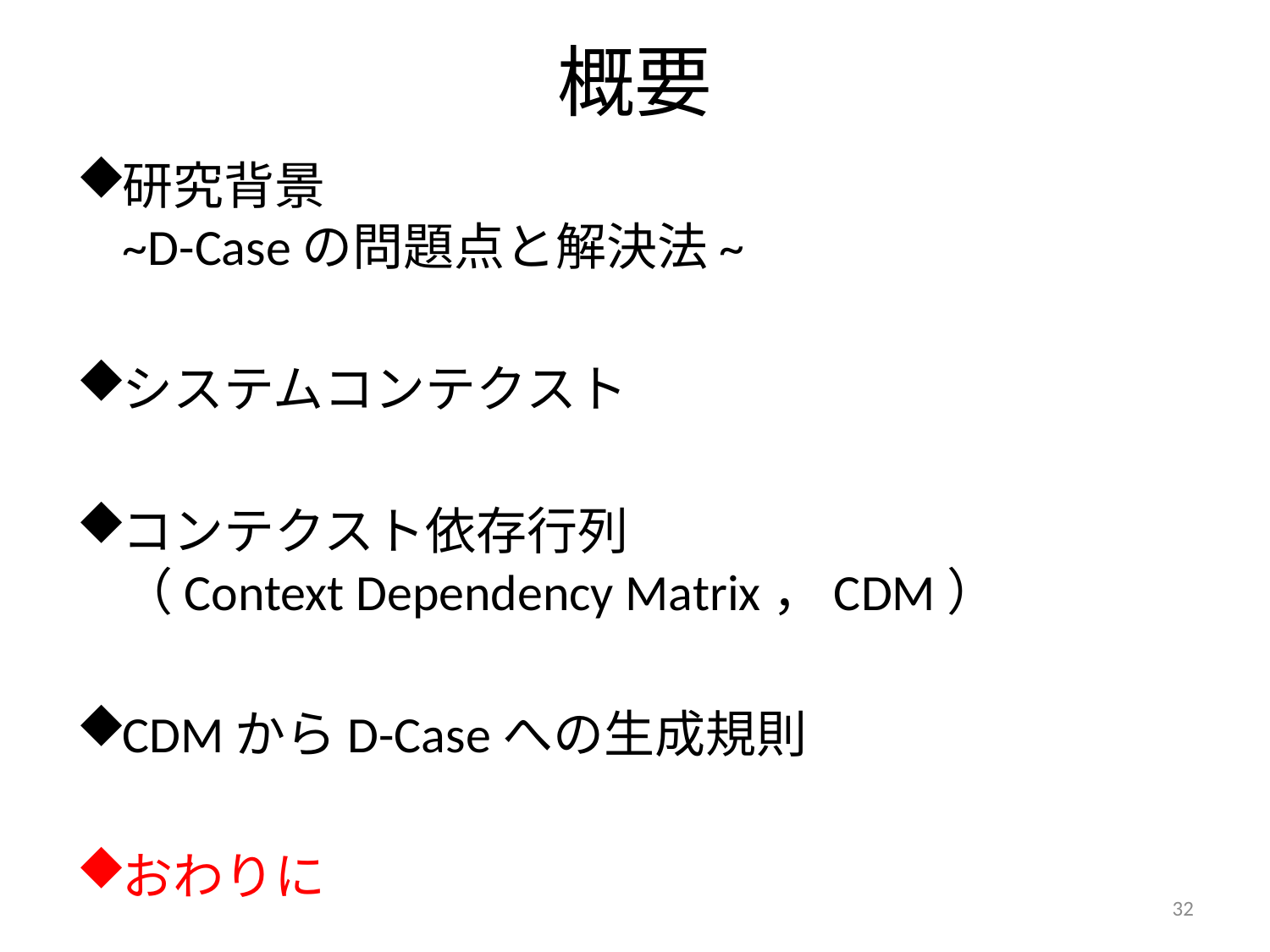

# 概要
研究背景
~D-Caseの問題点と解決法~

システムコンテクスト

コンテクスト依存行列
（Context Dependency Matrix，CDM）

CDMからD-Caseへの生成規則

おわりに

32